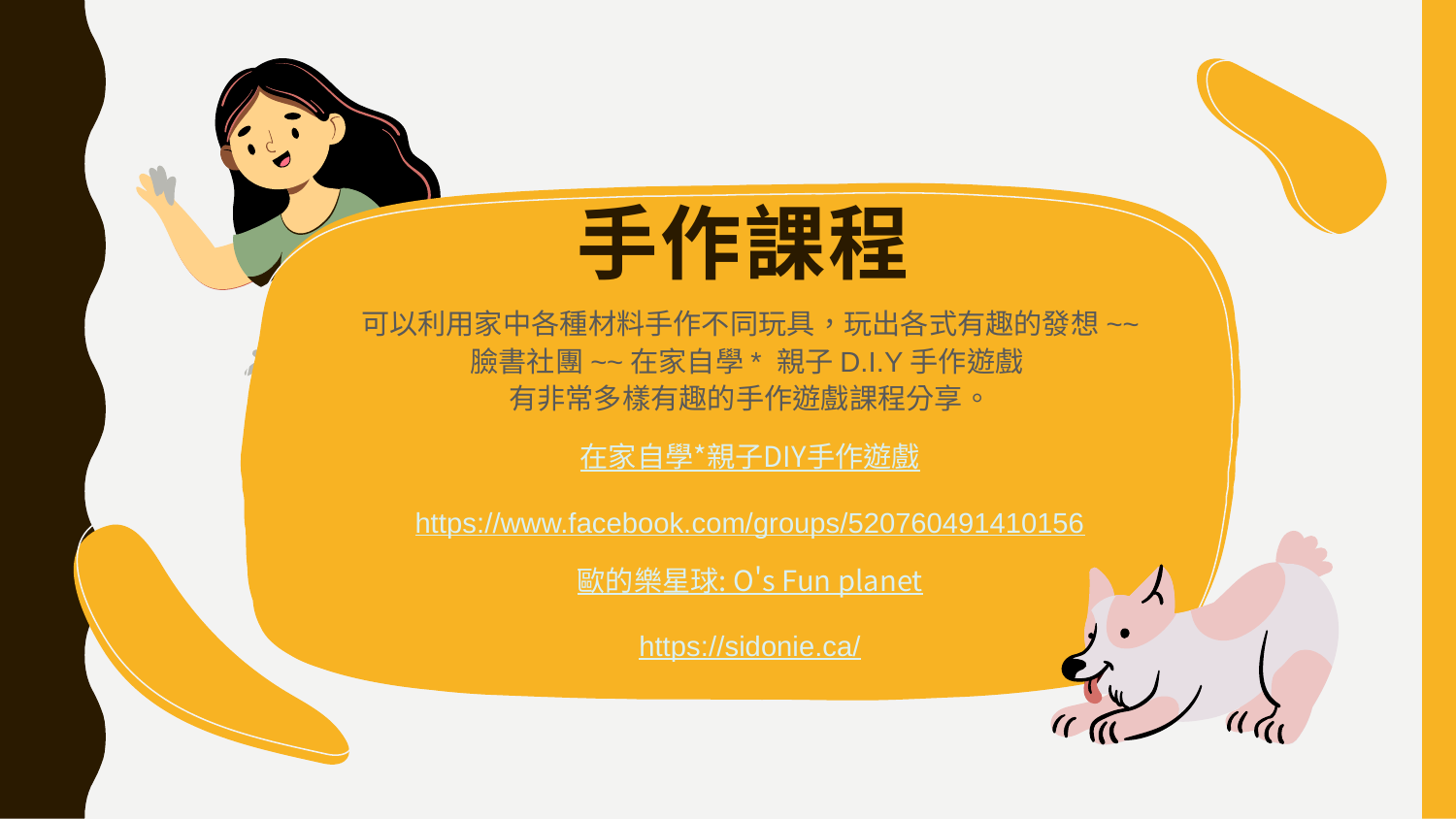

# 手作課程

可以利用家中各種材料手作不同玩具，玩出各式有趣的發想~~
臉書社團~~在家自學* 親子D.I.Y手作遊戲
有非常多樣有趣的手作遊戲課程分享。
在家自學*親子DIY手作遊戲
https://www.facebook.com/groups/520760491410156
歐的樂星球: O's Fun planet
https://sidonie.ca/